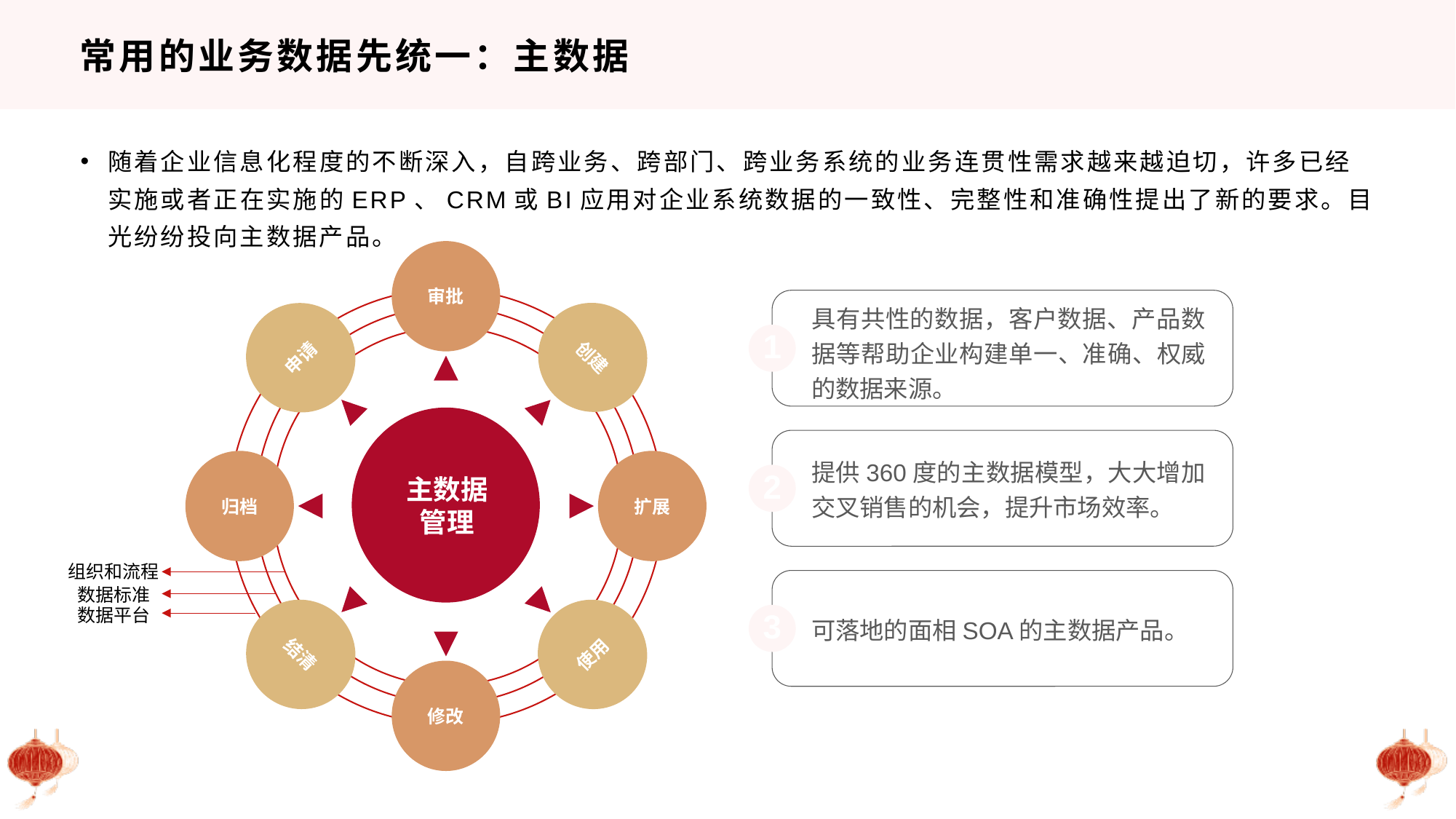

# 常用的业务数据先统一：主数据
随着企业信息化程度的不断深入，自跨业务、跨部门、跨业务系统的业务连贯性需求越来越迫切，许多已经实施或者正在实施的ERP、CRM或BI应用对企业系统数据的一致性、完整性和准确性提出了新的要求。目光纷纷投向主数据产品。
审批
申请
创建

归档
扩展
主数据
管理

结清
使用

修改

具有共性的数据，客户数据、产品数据等帮助企业构建单一、准确、权威的数据来源。

1

提供360度的主数据模型，大大增加交叉销售的机会，提升市场效率。

2
组织和流程

数据标准
数据平台

3
可落地的面相SOA的主数据产品。